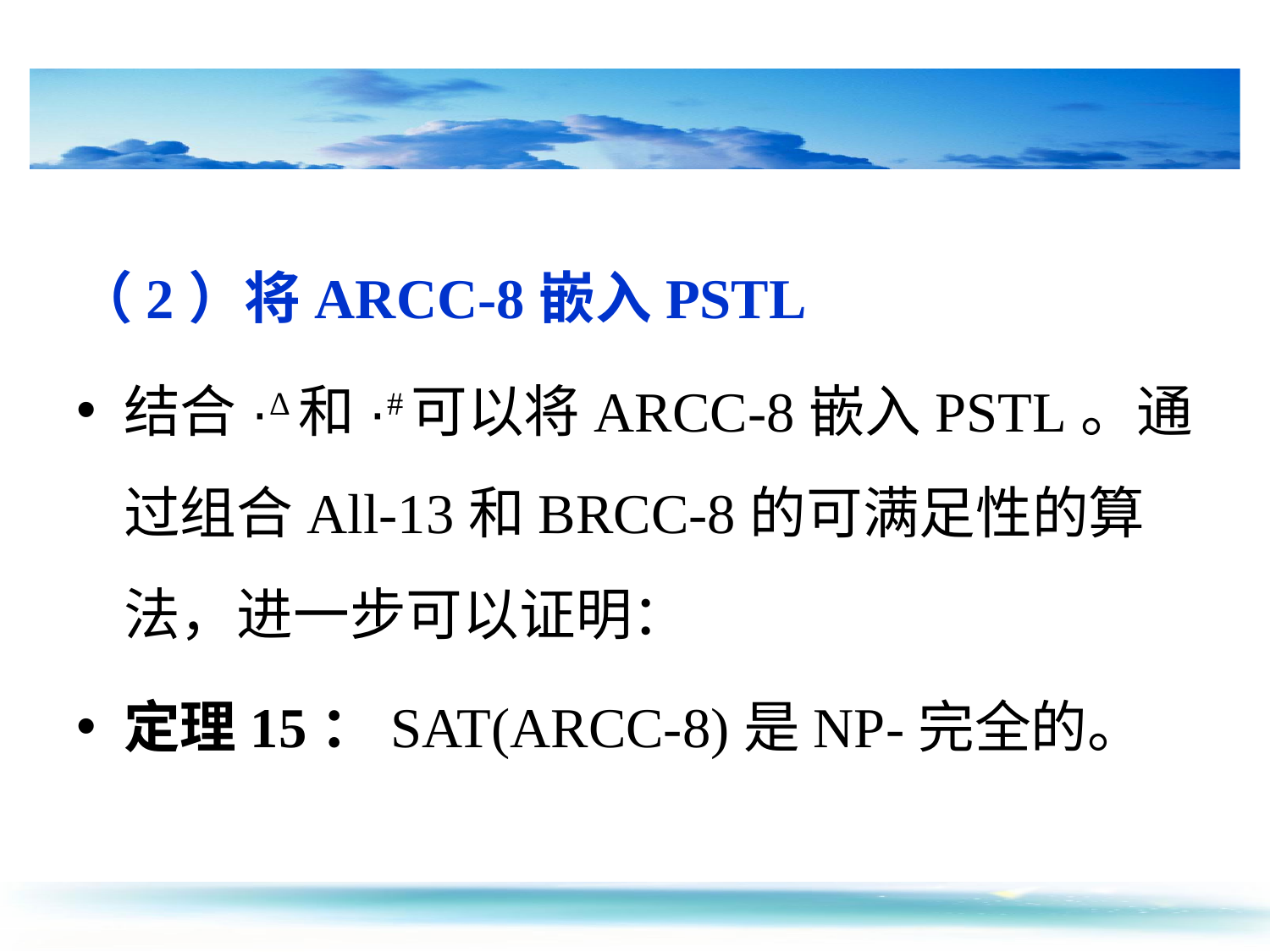

#
（2）将ARCC-8嵌入PSTL
结合·Δ和·#可以将ARCC-8嵌入PSTL。通过组合All-13和BRCC-8的可满足性的算法，进一步可以证明：
定理15：SAT(ARCC-8)是NP-完全的。